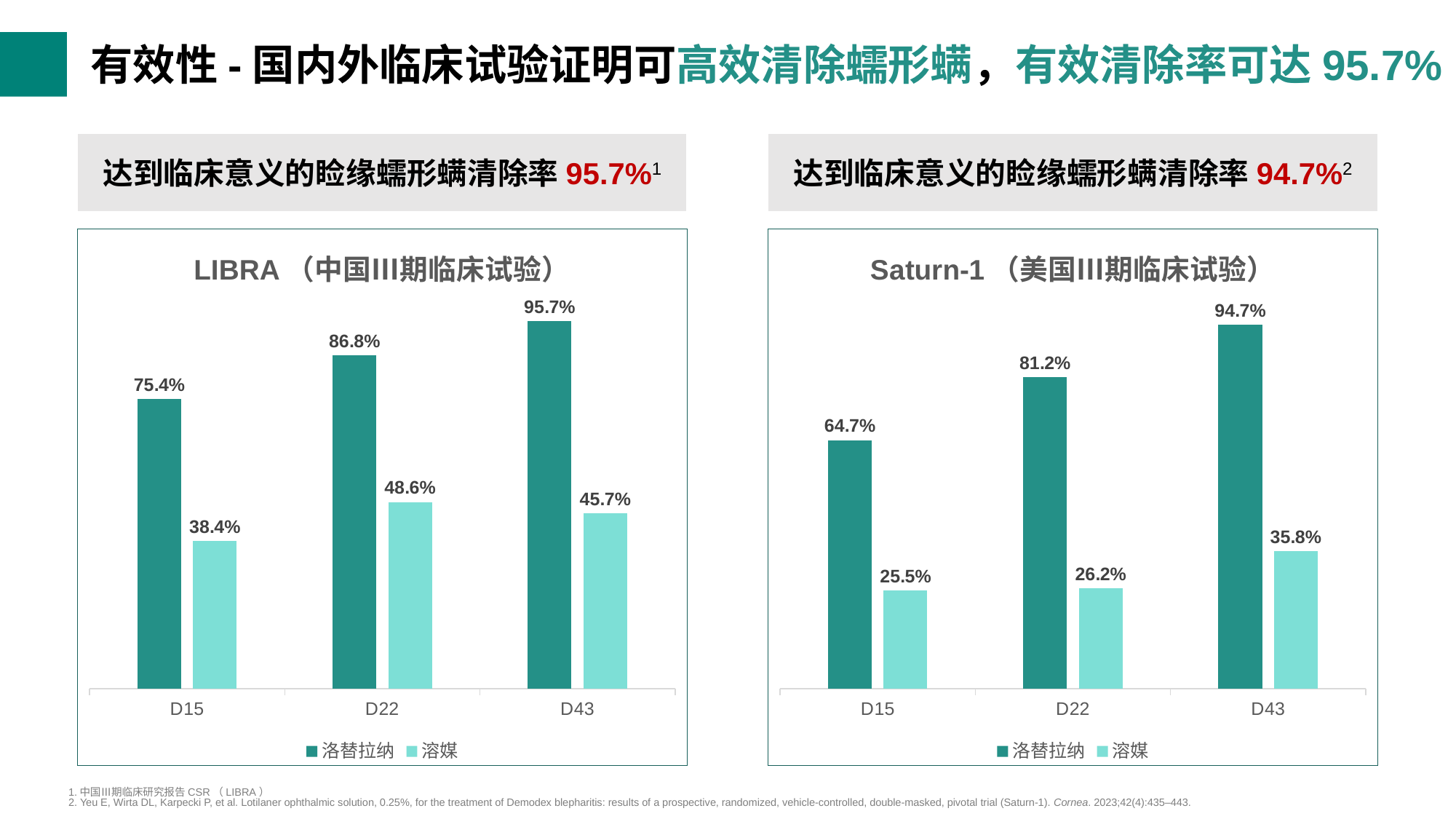

有效性-国内外临床试验证明可高效清除蠕形螨，有效清除率可达95.7%

达到临床意义的睑缘蠕形螨清除率94.7%2

### Chart: Saturn-1（美国Ⅲ期临床试验）

| Category | 洛替拉纳 | 溶媒 |
|---|---|---|
| D15 | 0.647 | 0.255 |
| D22 | 0.812 | 0.262 |
| D43 | 0.947 | 0.358 |
达到临床意义的睑缘蠕形螨清除率95.7%1

### Chart: LIBRA（中国Ⅲ期临床试验）

| Category | 洛替拉纳 | 溶媒 |
|---|---|---|
| D15 | 0.754 | 0.384 |
| D22 | 0.868 | 0.486 |
| D43 | 0.957 | 0.457 |
1.中国Ⅲ期临床研究报告CSR（LIBRA）
2. Yeu E, Wirta DL, Karpecki P, et al. Lotilaner ophthalmic solution, 0.25%, for the treatment of Demodex blepharitis: results of a prospective, randomized, vehicle-controlled, double-masked, pivotal trial (Saturn-1). Cornea. 2023;42(4):435–443.